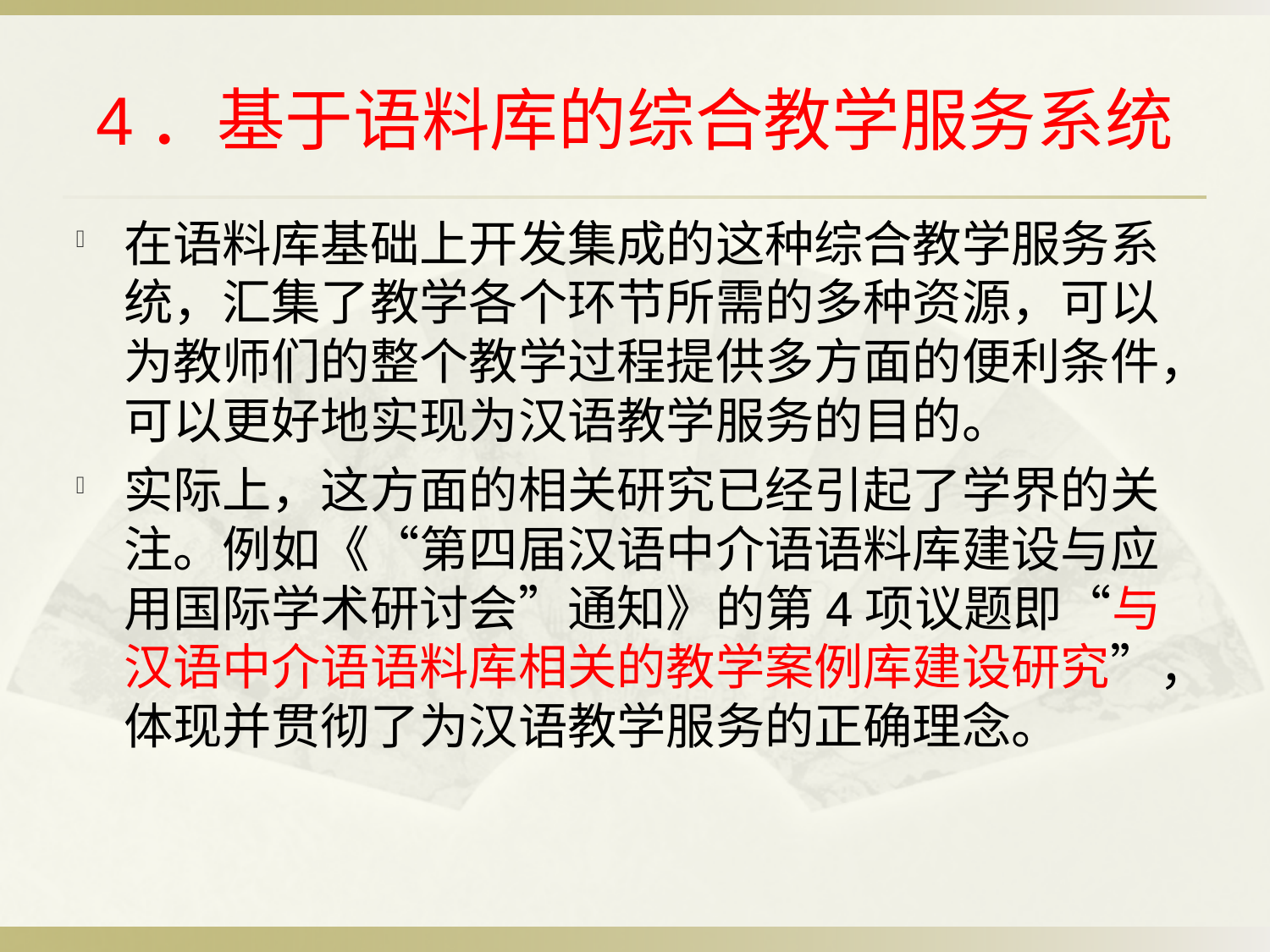

# 4．基于语料库的综合教学服务系统
在语料库基础上开发集成的这种综合教学服务系统，汇集了教学各个环节所需的多种资源，可以为教师们的整个教学过程提供多方面的便利条件，可以更好地实现为汉语教学服务的目的。
实际上，这方面的相关研究已经引起了学界的关注。例如《“第四届汉语中介语语料库建设与应用国际学术研讨会”通知》的第4项议题即“与汉语中介语语料库相关的教学案例库建设研究”，体现并贯彻了为汉语教学服务的正确理念。